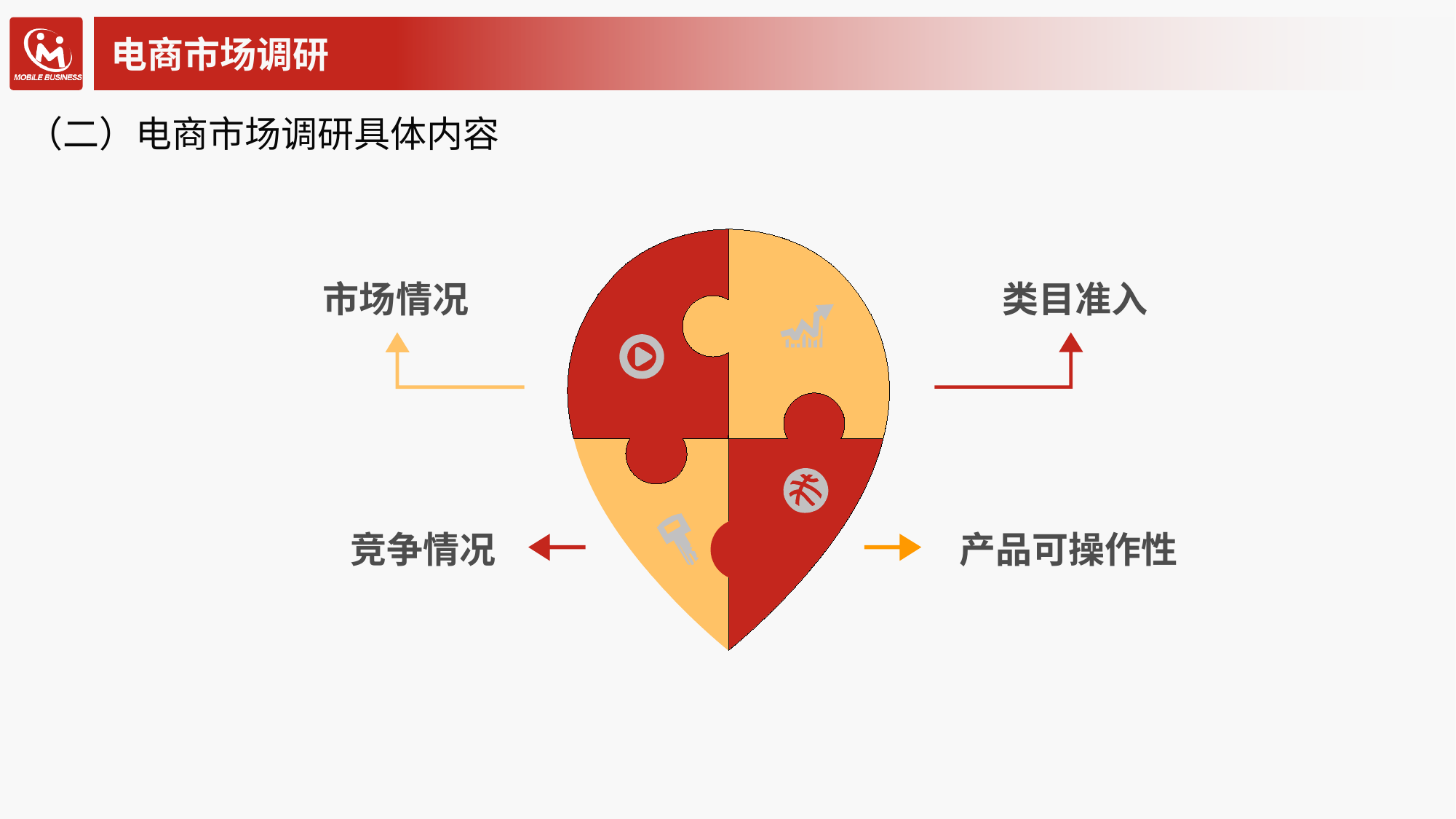

# 电商市场调研
（二）电商市场调研具体内容

市场情况
类目准入

竞争情况
产品可操作性